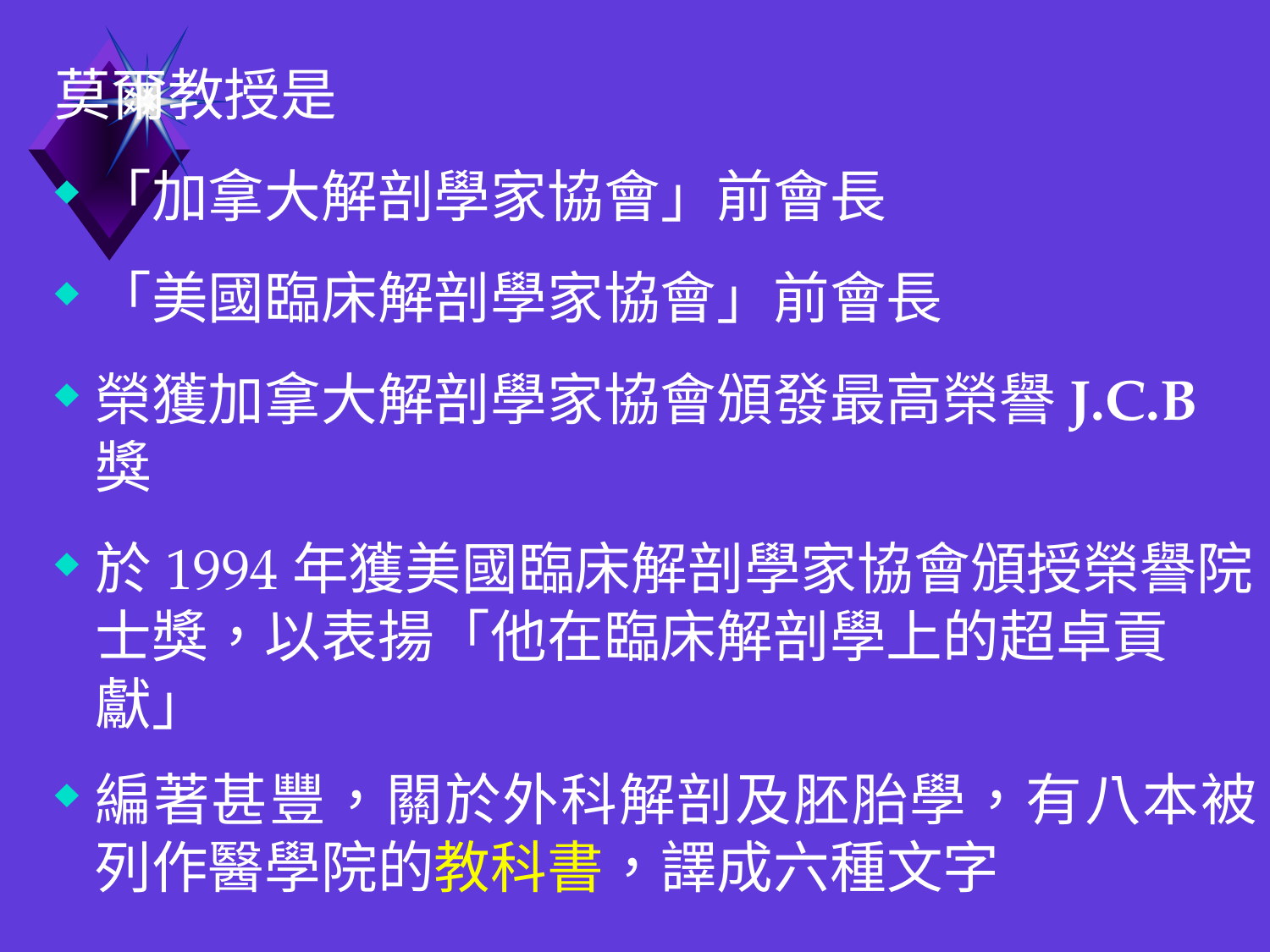

莫爾教授是
「加拿大解剖學家協會」前會長
「美國臨床解剖學家協會」前會長
榮獲加拿大解剖學家協會頒發最高榮譽J.C.B獎
於1994年獲美國臨床解剖學家協會頒授榮譽院士獎，以表揚「他在臨床解剖學上的超卓貢獻」
編著甚豐，關於外科解剖及胚胎學，有八本被列作醫學院的教科書，譯成六種文字